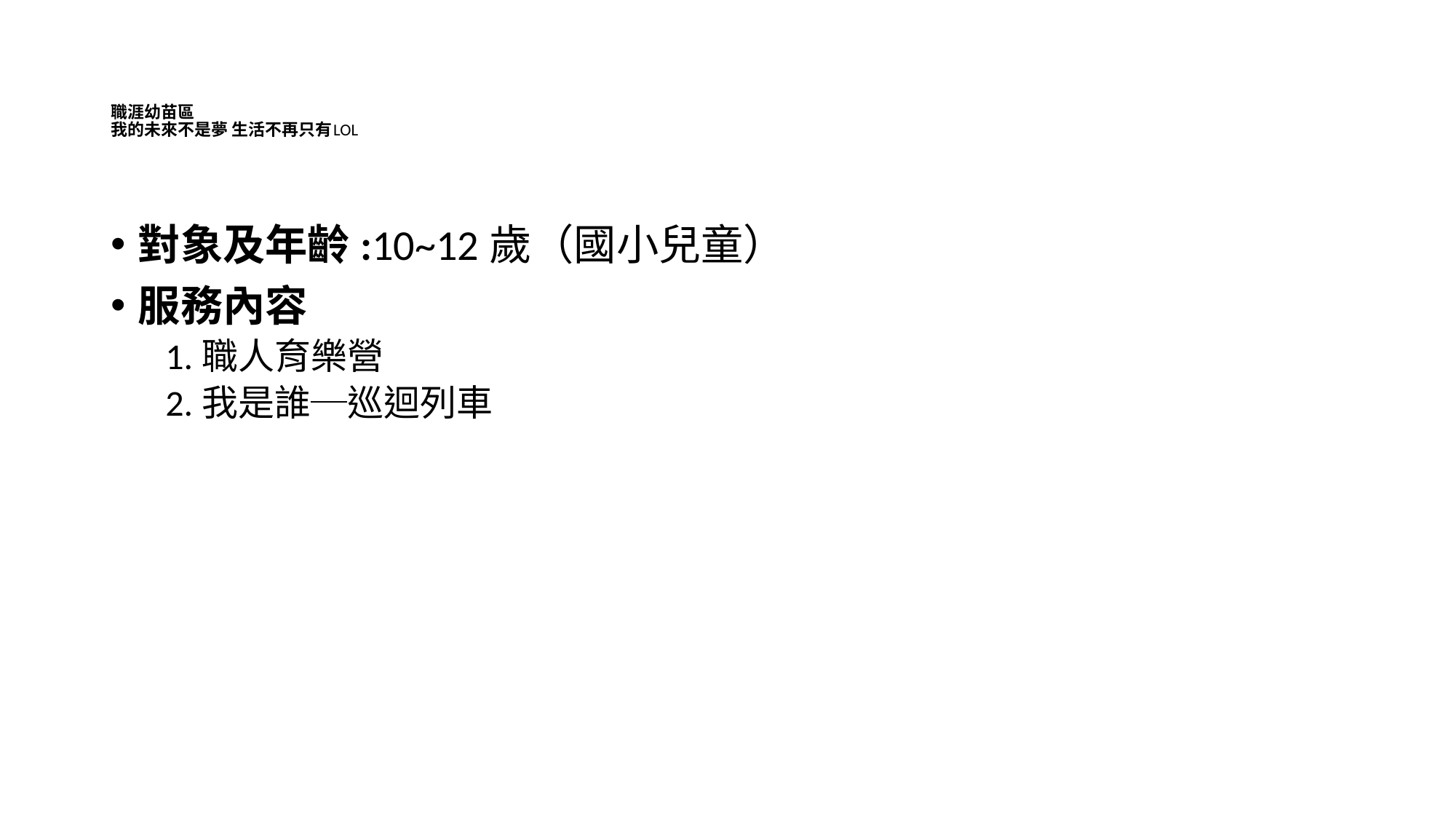

# 職涯幼苗區 我的未來不是夢 生活不再只有LOL
對象及年齡:10~12歲（國小兒童）
服務內容
1.職人育樂營
2.我是誰─巡迴列車